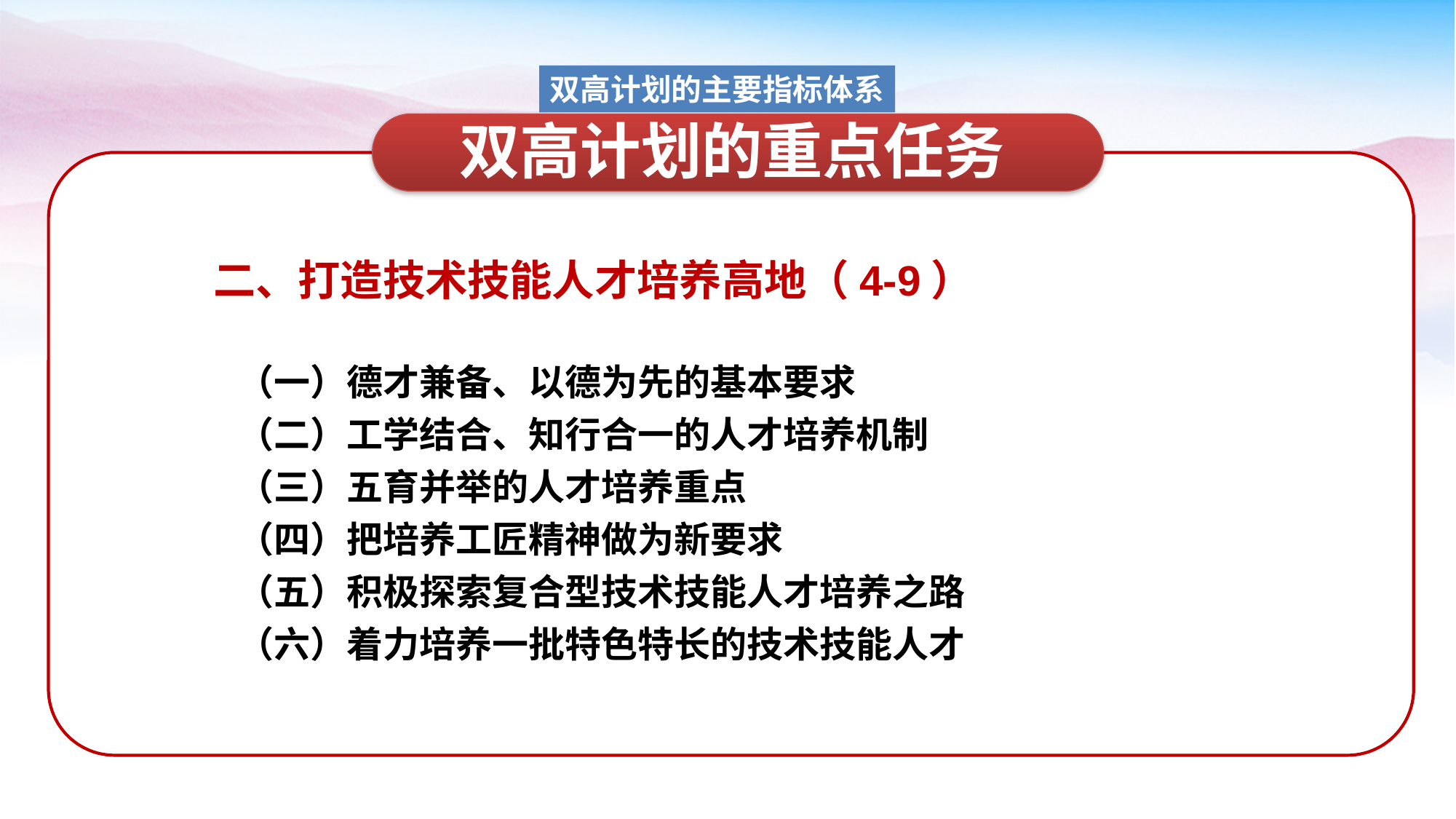

双高计划的主要指标体系
双高计划的重点任务

二、打造技术技能人才培养高地（4-9）

（一）德才兼备、以德为先的基本要求
（二）工学结合、知行合一的人才培养机制
（三）五育并举的人才培养重点
（四）把培养工匠精神做为新要求
（五）积极探索复合型技术技能人才培养之路
（六）着力培养一批特色特长的技术技能人才